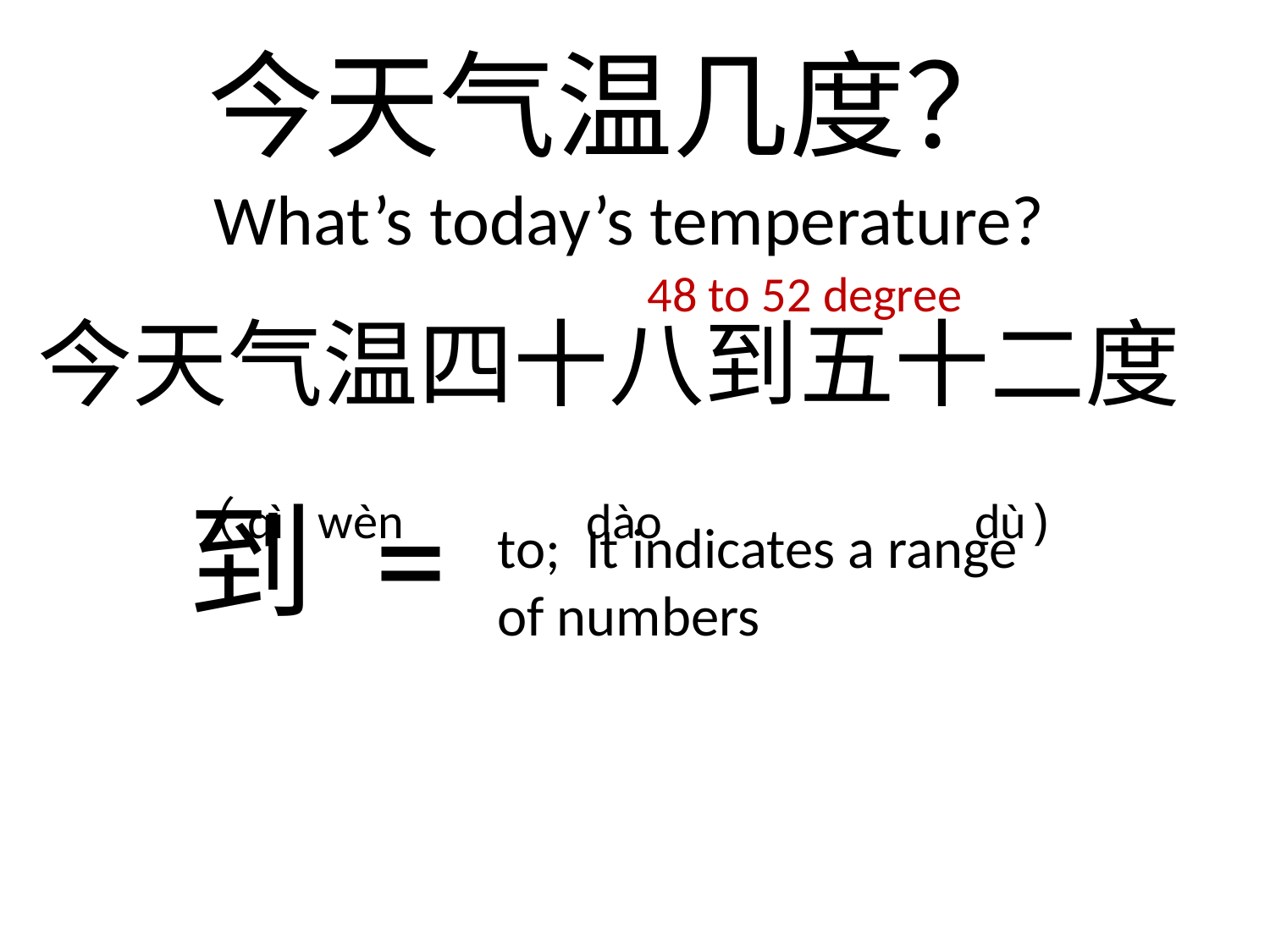

今天气温几度？
What’s today’s temperature?
48 to 52 degree
今天气温四十八到五十二度       	  （qì   wèn 	               dào	                           dù)
到 =
to;  It indicates a range  of numbers